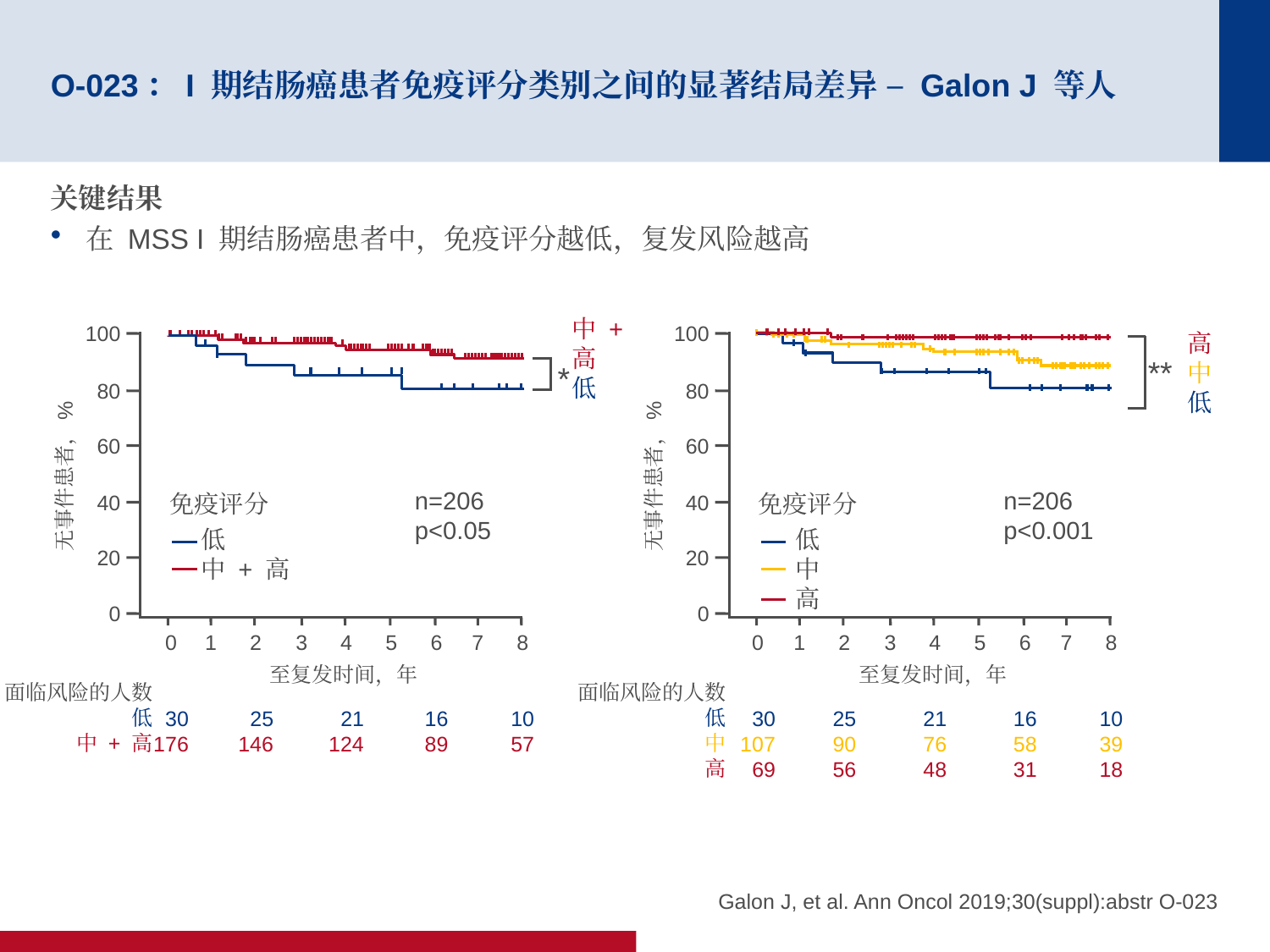

# O-023：I 期结肠癌患者免疫评分类别之间的显著结局差异 – Galon J 等人
关键结果
在 MSS I 期结肠癌患者中，免疫评分越低，复发风险越高

中 +
高
低
100

80

60

无事件患者，%
40

20

0

0

30
176

1

2

25
146

3

4

21
124
5
6

16
89

7

8

10
57
至复发时间，年
面临风险的人数
低
中 + 高

*
n=206
p<0.05
免疫评分
低
中 + 高
100

80

60

无事件患者，%
40

20

0

0

30
107
69

1

2

25
90
56

3

4

21
76
48
6

16
58
31
5

7

8

10
39
18
至复发时间，年
面临风险的人数
低
中
高
高
中
低

**
n=206
p<0.001
免疫评分
低
中
高
Galon J, et al. Ann Oncol 2019;30(suppl):abstr O-023